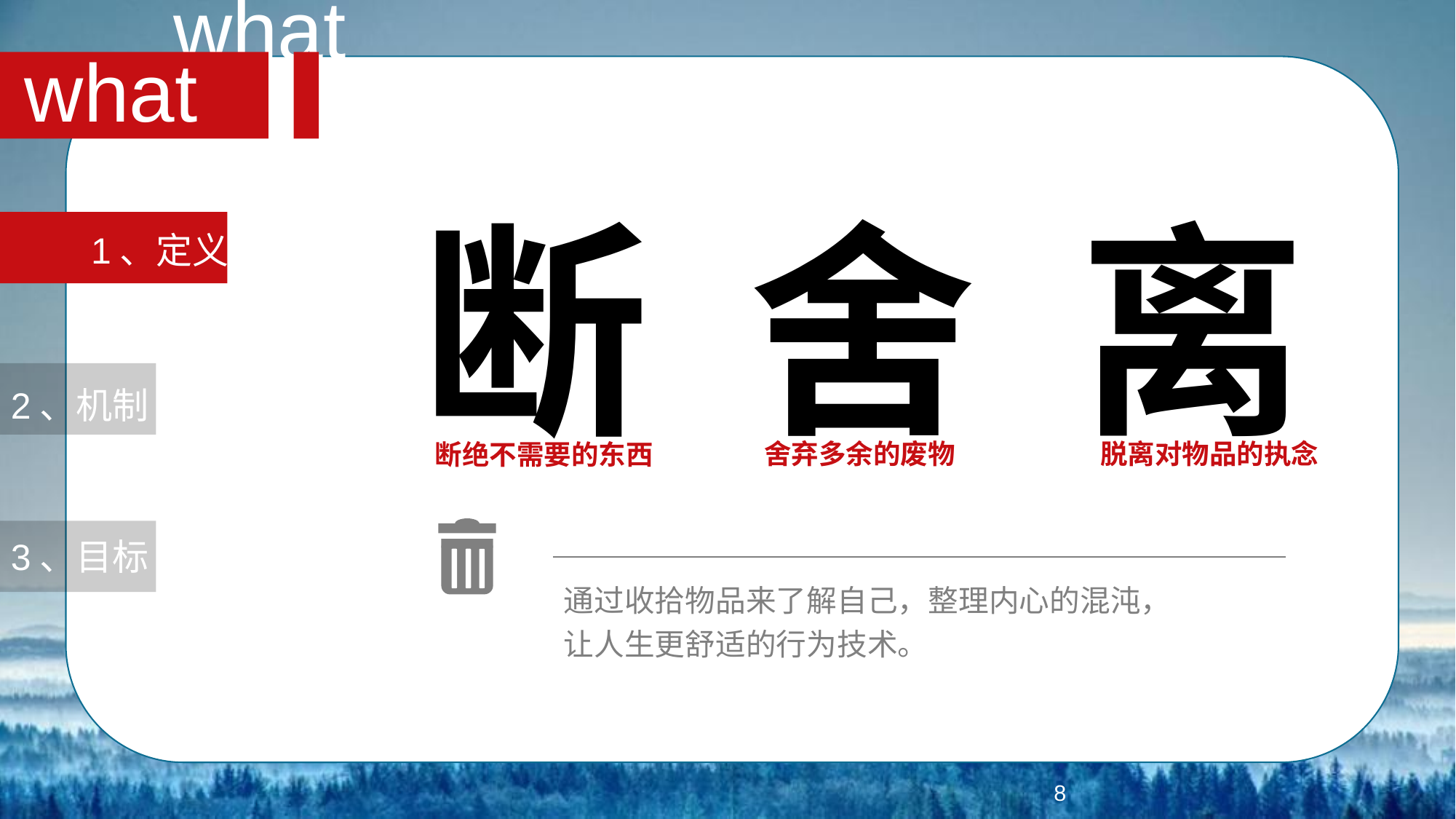

what
what

舍
离
断

1、定义

2、机制
脱离对物品的执念
舍弃多余的废物
断绝不需要的东西

3、目标
通过收拾物品来了解自己，整理内心的混沌，让人生更舒适的行为技术。